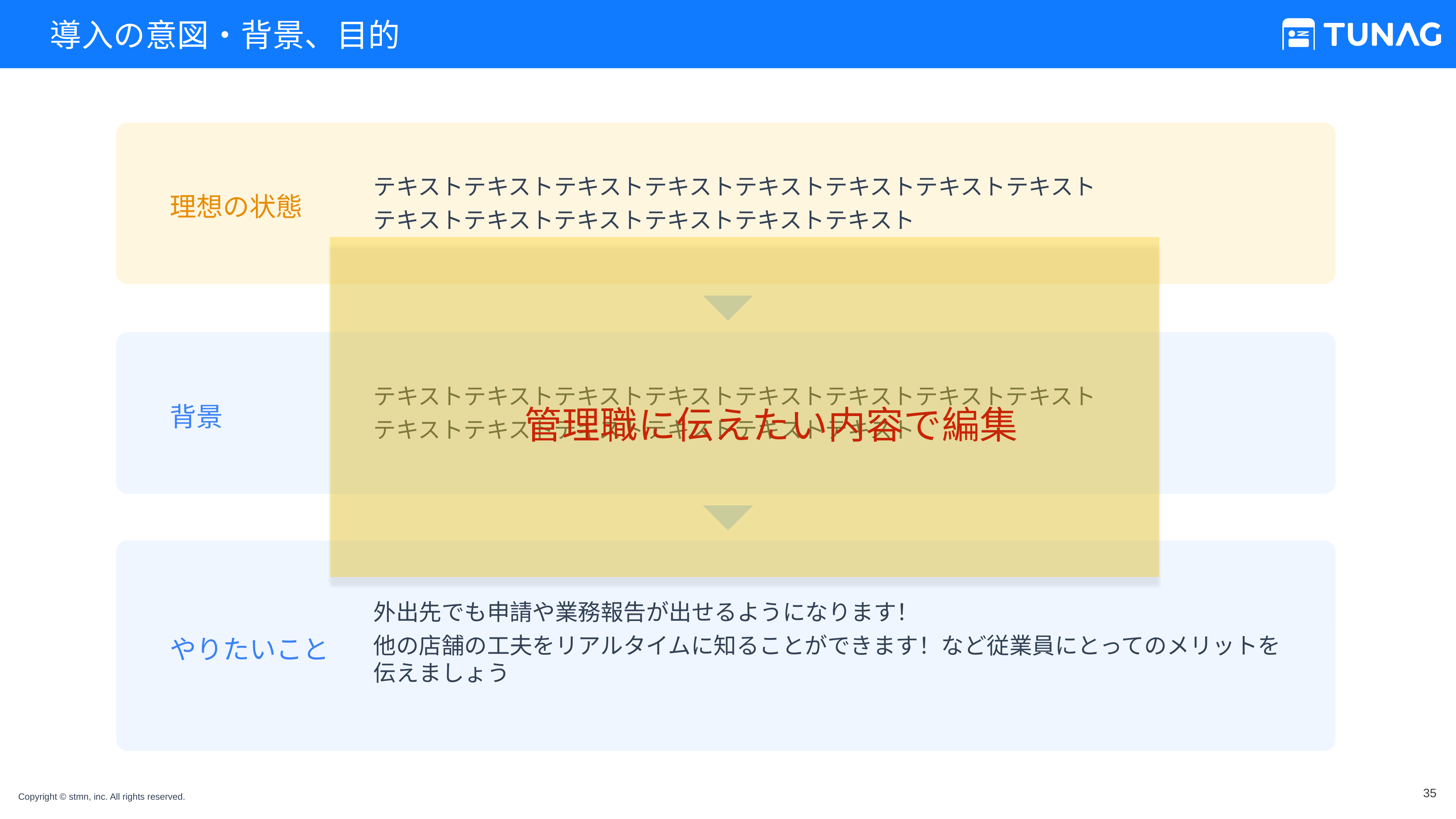

# 導入の意図・背景、目的

テキストテキストテキストテキストテキストテキストテキストテキスト
テキストテキストテキストテキストテキストテキスト
理想の状態

管理職に伝えたい内容で編集

テキストテキストテキストテキストテキストテキストテキストテキスト
テキストテキストテキストテキストテキストテキスト
背景

外出先でも申請や業務報告が出せるようになります！
他の店舗の工夫をリアルタイムに知ることができます！など従業員にとってのメリットを伝えましょう
やりたいこと
35